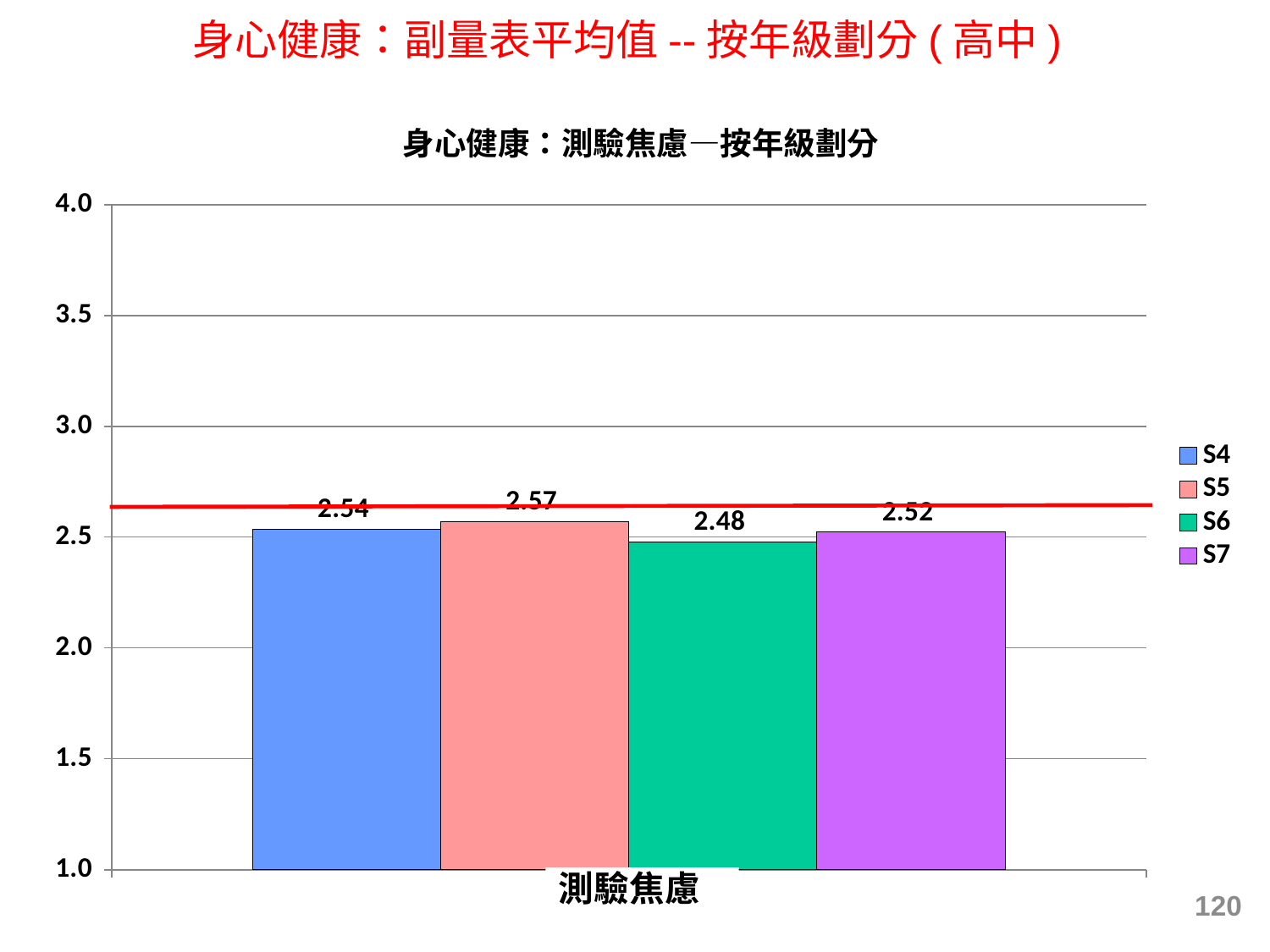

身心健康：副量表平均值--按年級劃分(高中)

### Chart: 身心健康：測驗焦慮—按年級劃分

| Category | S4 | S5 | S6 | S7 |
|---|---|---|---|---|
| Test Anxiety | 2.536814331657379 | 2.57101060763289 | 2.4789326765188777 | 2.522599076100175 |
120